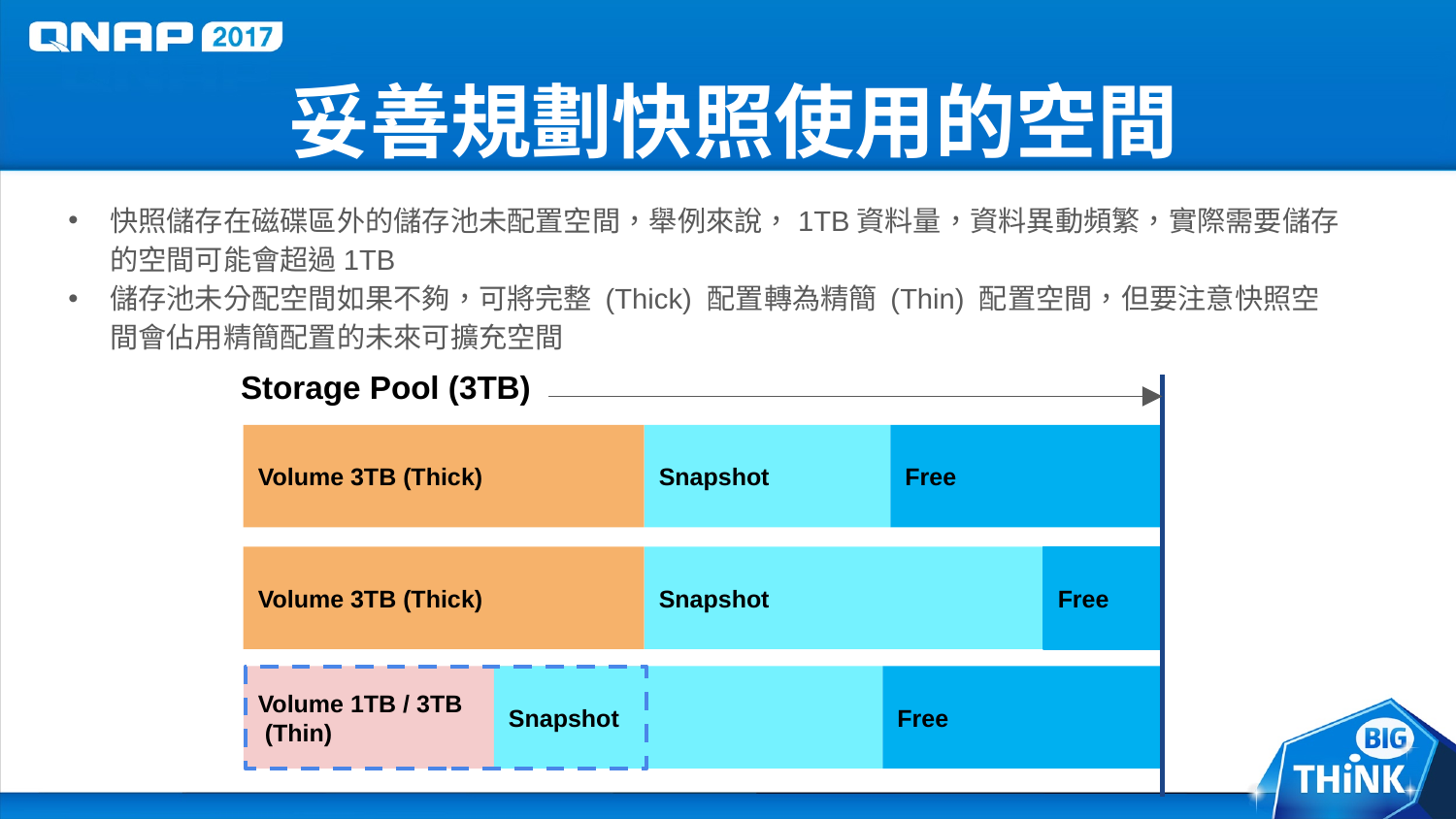

# 妥善規劃快照使用的空間
快照儲存在磁碟區外的儲存池未配置空間，舉例來說，1TB資料量，資料異動頻繁，實際需要儲存的空間可能會超過1TB
儲存池未分配空間如果不夠，可將完整 (Thick) 配置轉為精簡 (Thin) 配置空間，但要注意快照空間會佔用精簡配置的未來可擴充空間
Storage Pool (3TB)
Volume 3TB (Thick)
Snapshot
Free
Volume 3TB (Thick)
Snapshot
Free
Volume 1TB / 3TB
 (Thin)
Snapshot
Free